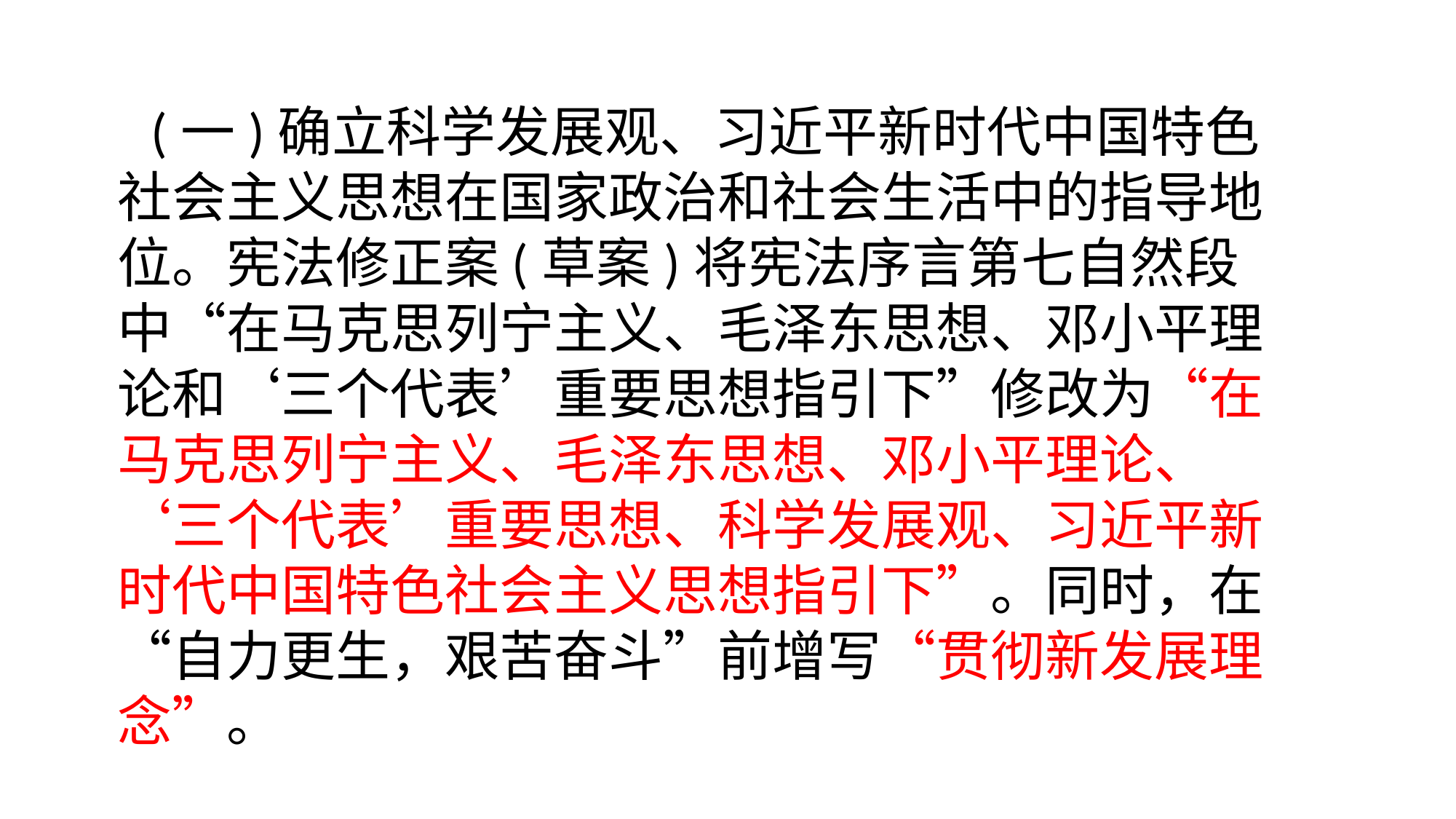

(一)确立科学发展观、习近平新时代中国特色社会主义思想在国家政治和社会生活中的指导地位。宪法修正案(草案)将宪法序言第七自然段中“在马克思列宁主义、毛泽东思想、邓小平理论和‘三个代表’重要思想指引下”修改为“在马克思列宁主义、毛泽东思想、邓小平理论、‘三个代表’重要思想、科学发展观、习近平新时代中国特色社会主义思想指引下”。同时，在“自力更生，艰苦奋斗”前增写“贯彻新发展理念”。